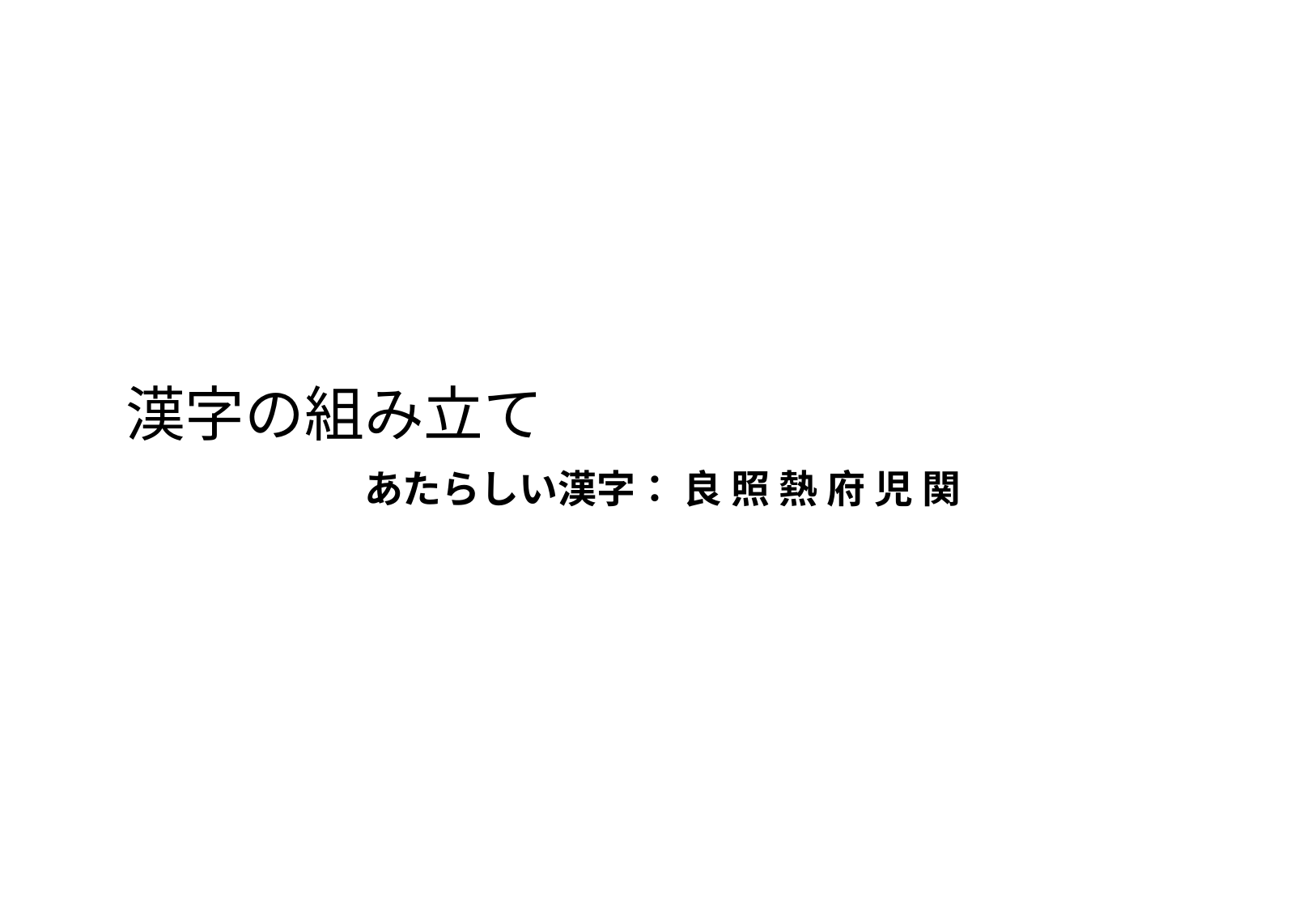

# 漢字の組み立て
あたらしい漢字： 良 照 熱 府 児 関